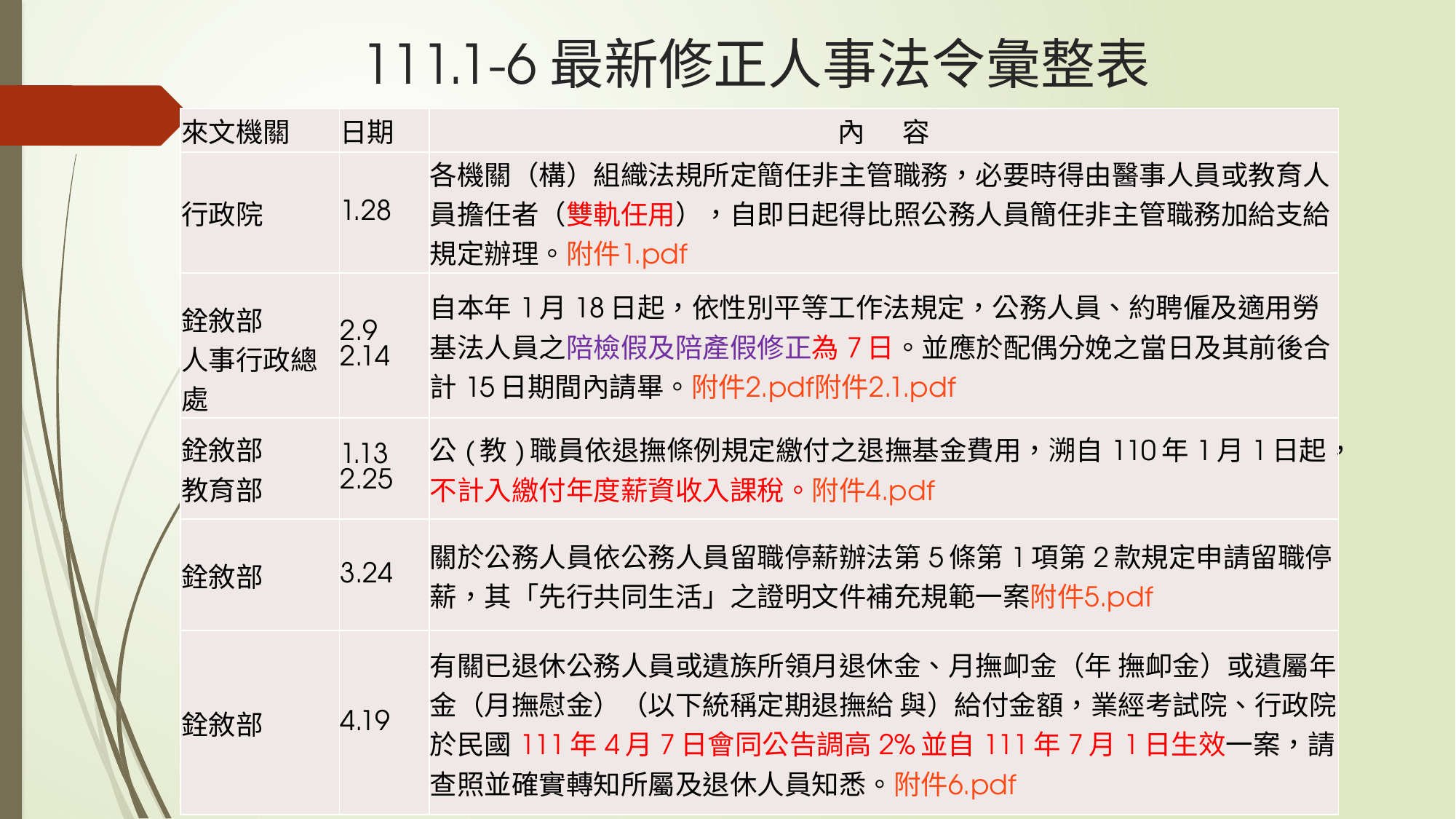

# 111.1-6最新修正人事法令彙整表
| 來文機關 | 日期 | 內 容 |
| --- | --- | --- |
| 行政院 | 1.28 | 各機關（構）組織法規所定簡任非主管職務，必要時得由醫事人員或教育人員擔任者（雙軌任用），自即日起得比照公務人員簡任非主管職務加給支給規定辦理。附件1.pdf |
| 銓敘部 人事行政總處 | 2.9 2.14 | 自本年1月18日起，依性別平等工作法規定，公務人員、約聘僱及適用勞基法人員之陪檢假及陪產假修正為7日。並應於配偶分娩之當日及其前後合計15日期間內請畢。附件2.pdf附件2.1.pdf |
| 銓敘部 教育部 | 1.13 2.25 | 公(教)職員依退撫條例規定繳付之退撫基金費用，溯自110年1月1日起，不計入繳付年度薪資收入課稅。附件4.pdf |
| 銓敘部 | 3.24 | 關於公務人員依公務人員留職停薪辦法第5條第1項第2款規定申請留職停薪，其「先行共同生活」之證明文件補充規範一案附件5.pdf |
| 銓敘部 | 4.19 | 有關已退休公務人員或遺族所領月退休金、月撫卹金（年 撫卹金）或遺屬年金（月撫慰金）（以下統稱定期退撫給 與）給付金額，業經考試院、行政院於民國111年4月7日會同公告調高2%並自111年7月1日生效一案，請查照並確實轉知所屬及退休人員知悉。附件6.pdf |